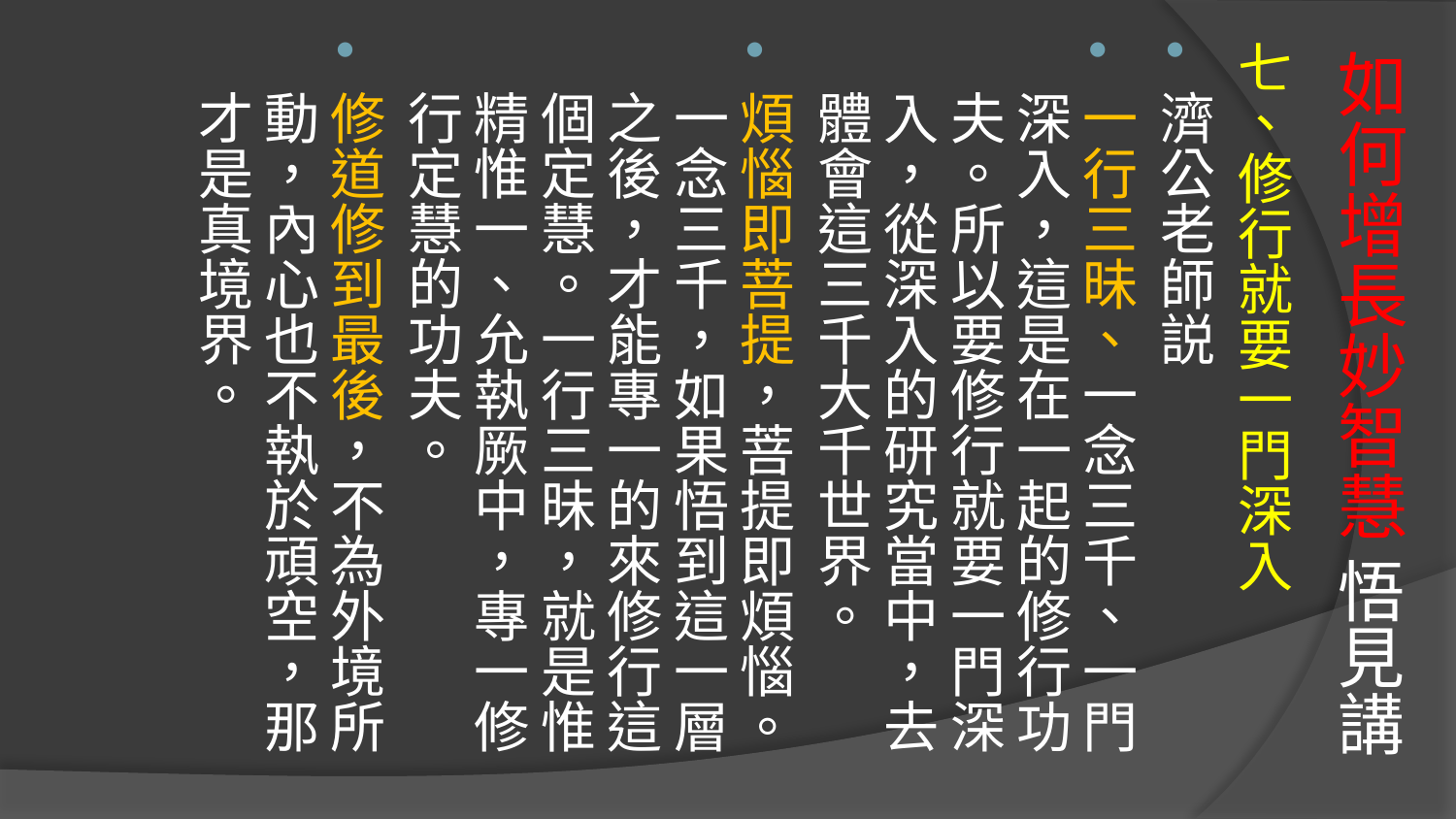

# 如何增長妙智慧 悟見講
七、修行就要一門深入
濟公老師説
一行三昧、一念三千、一門深入，這是在一起的修行功夫。所以要修行就要一門深入，從深入的研究當中，去體會這三千大千世界。
煩惱即菩提，菩提即煩惱。一念三千，如果悟到這一層之後，才能專一的來修行這個定慧。一行三昧，就是惟精惟一、允執厥中，專一修行定慧的功夫。
修道修到最後，不為外境所動，內心也不執於頑空，那才是真境界。